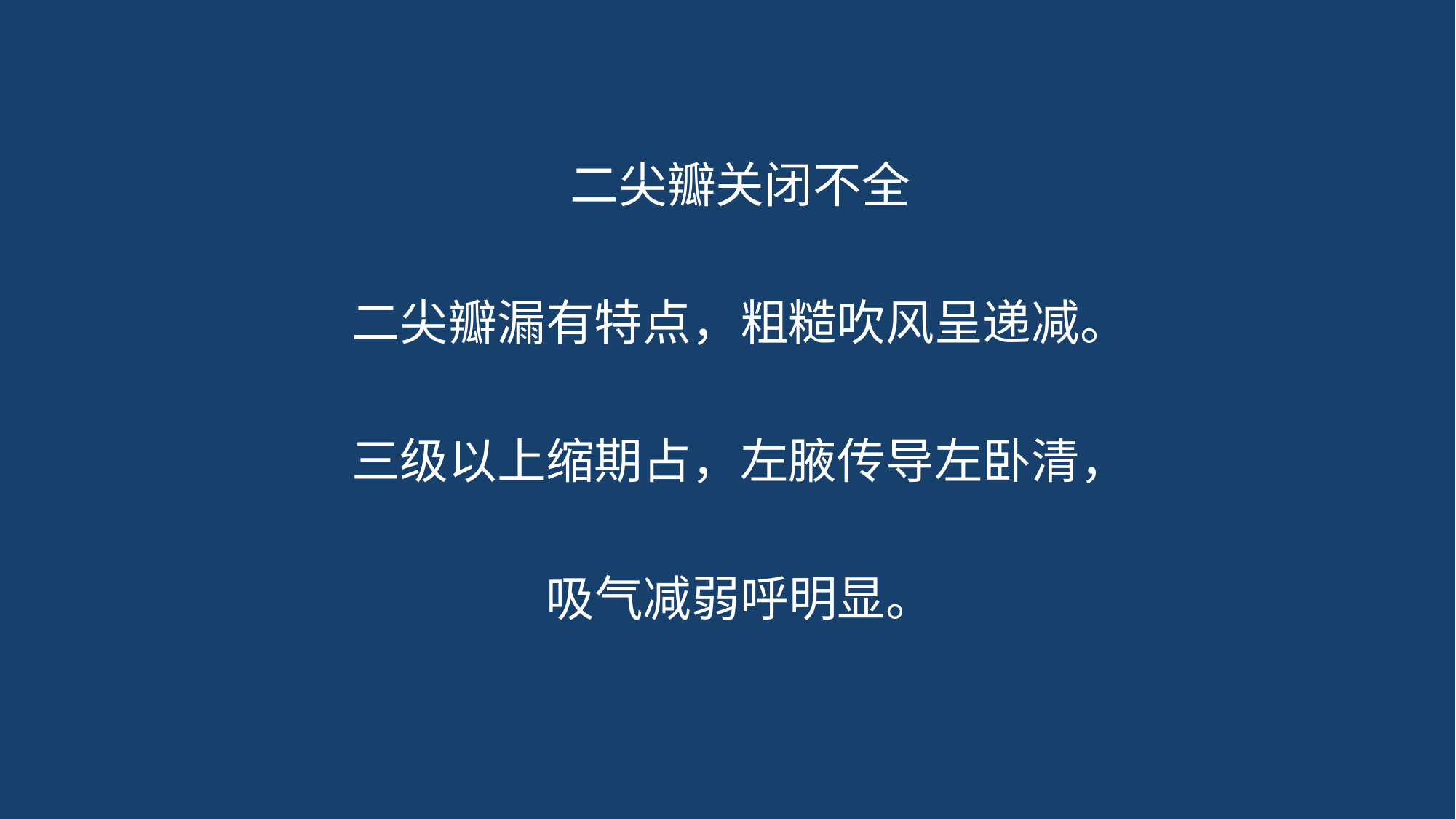

二尖瓣关闭不全
二尖瓣漏有特点，粗糙吹风呈递减。
三级以上缩期占，左腋传导左卧清，
吸气减弱呼明显。